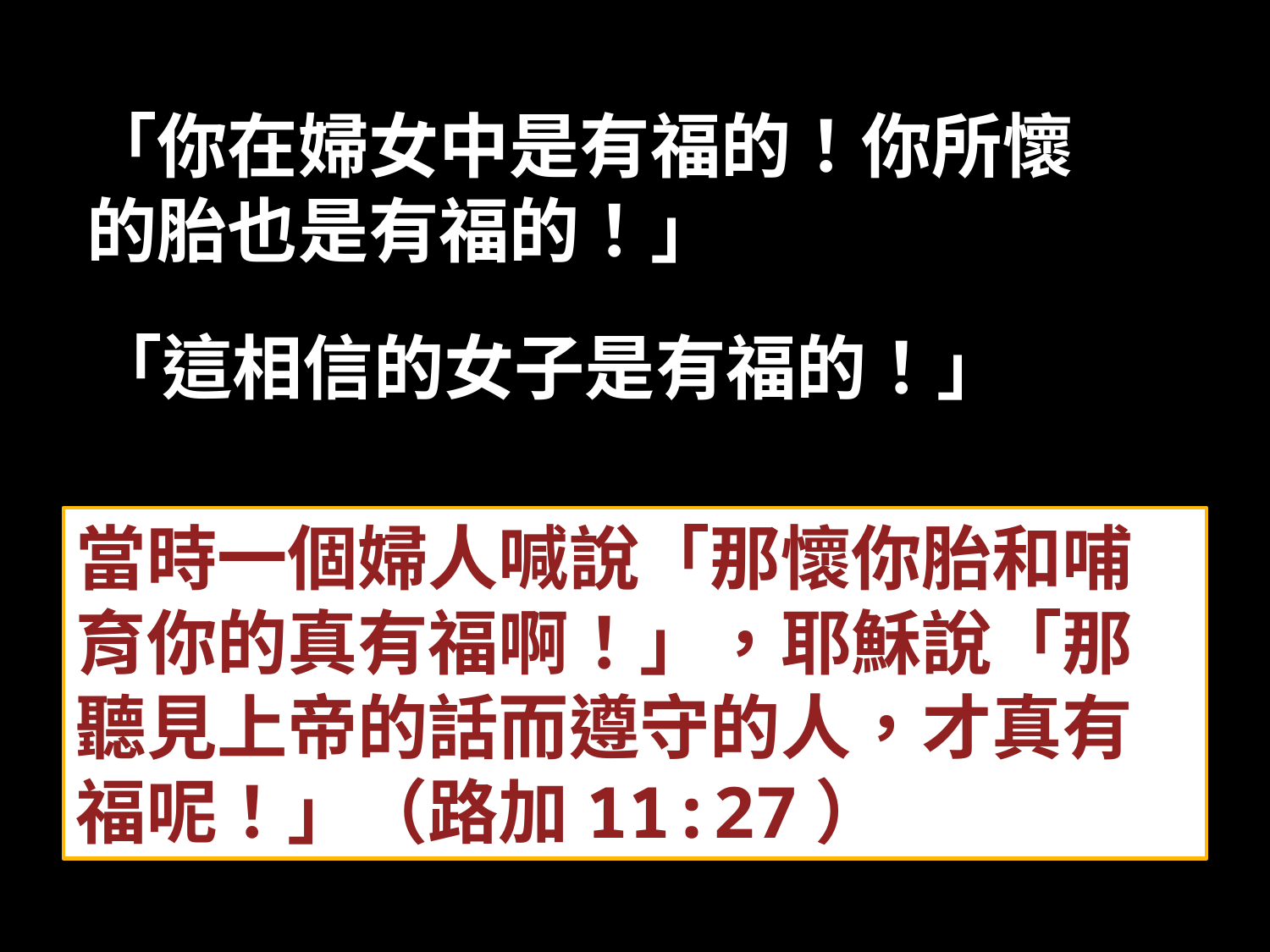

「你在婦女中是有福的！你所懷的胎也是有福的！」
「這相信的女子是有福的！」
當時一個婦人喊說「那懷你胎和哺育你的真有福啊！」，耶穌說「那聽見上帝的話而遵守的人，才真有福呢！」（路加11:27）